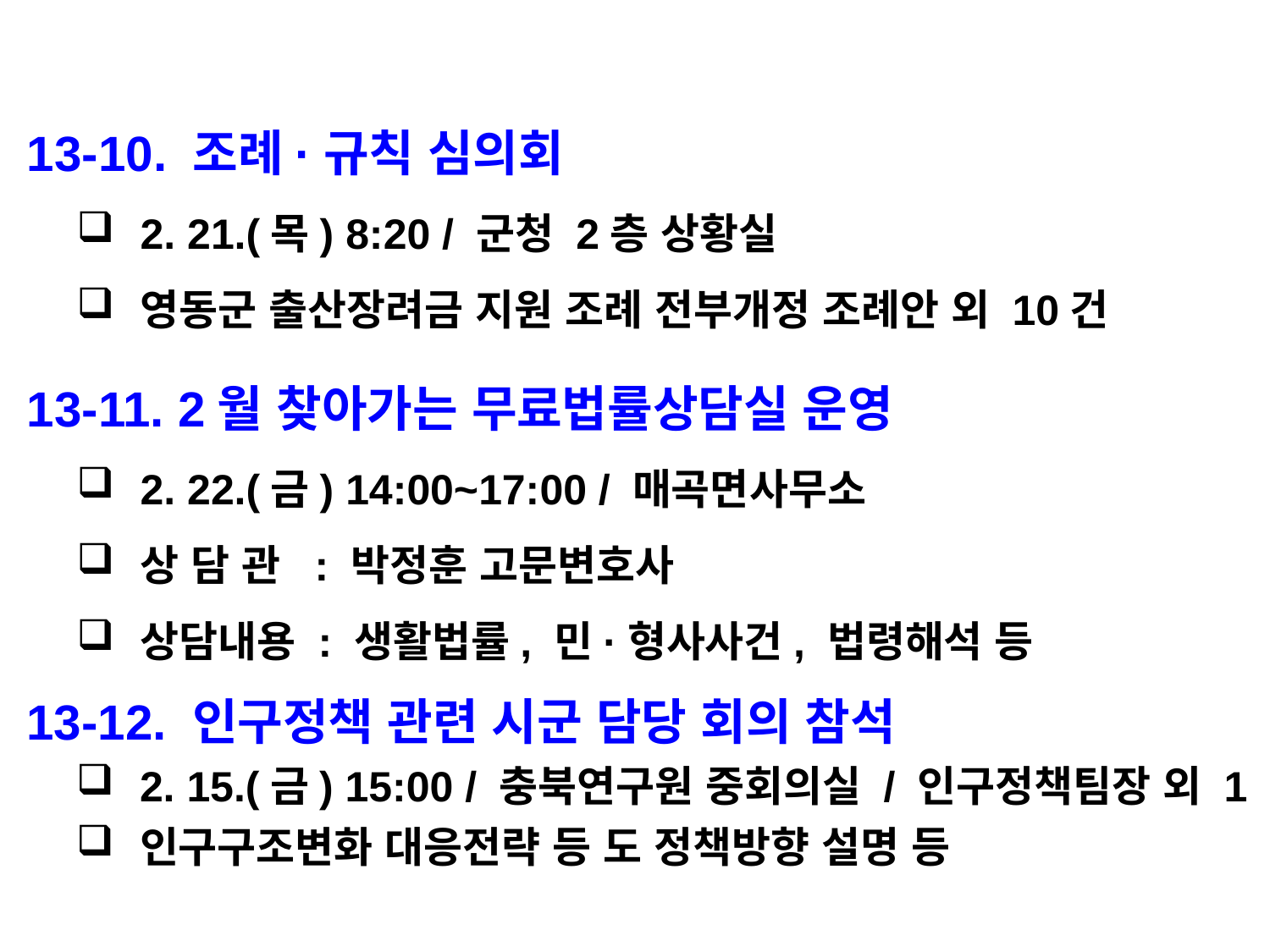

13-10. 조례·규칙 심의회
2. 21.(목) 8:20 / 군청 2층 상황실
영동군 출산장려금 지원 조례 전부개정 조례안 외 10건

 13-11. 2월 찾아가는 무료법률상담실 운영
2. 22.(금) 14:00~17:00 / 매곡면사무소
상 담 관  : 박정훈 고문변호사
상담내용 : 생활법률, 민·형사사건, 법령해석 등

 13-12. 인구정책 관련 시군 담당 회의 참석
2. 15.(금) 15:00 / 충북연구원 중회의실 / 인구정책팀장 외 1
인구구조변화 대응전략 등 도 정책방향 설명 등